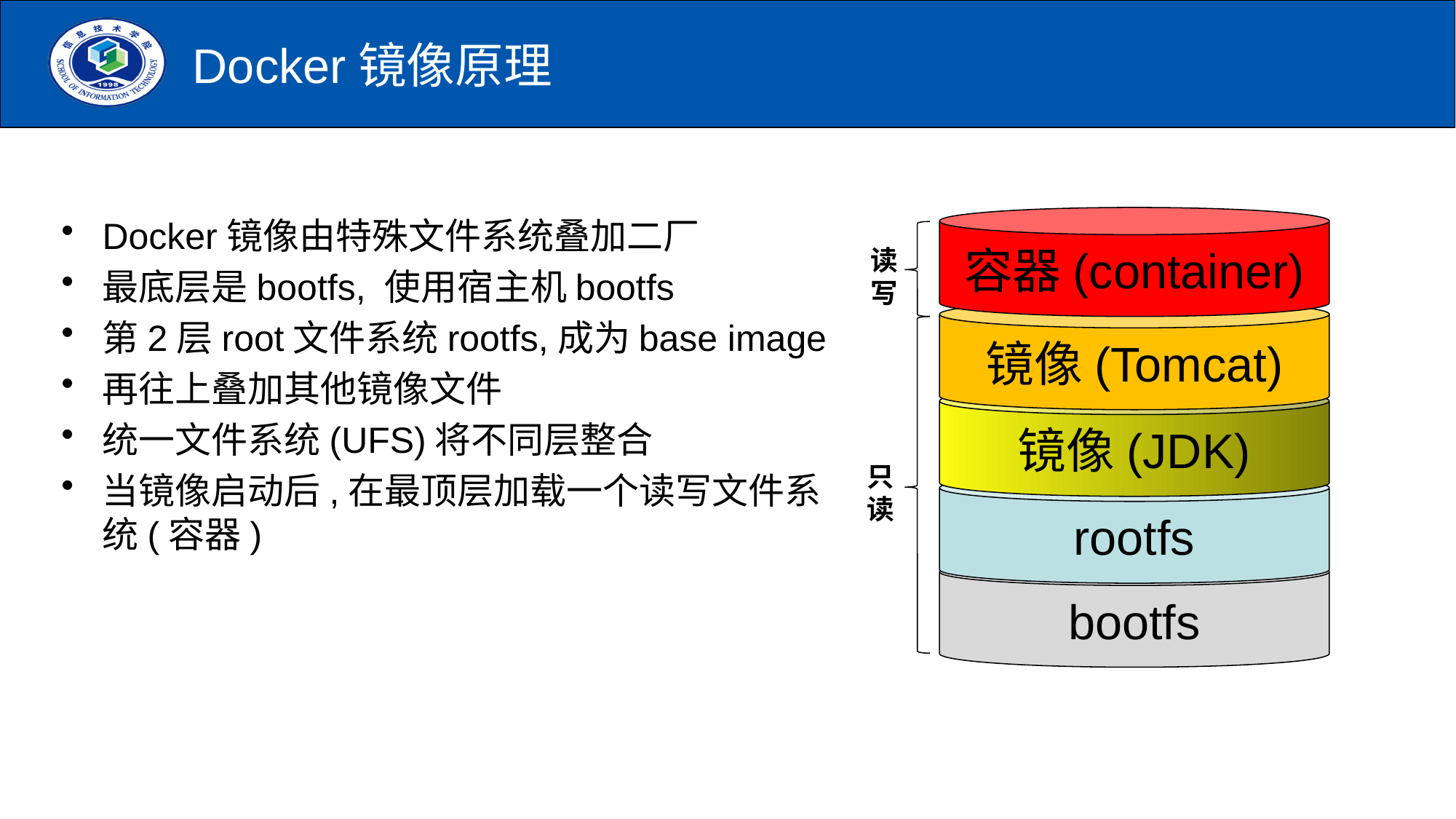

# Docker镜像原理
Docker镜像由特殊文件系统叠加二厂
最底层是bootfs, 使用宿主机bootfs
第2层root文件系统rootfs,成为base image
再往上叠加其他镜像文件
统一文件系统(UFS)将不同层整合
当镜像启动后,在最顶层加载一个读写文件系统(容器)

容器(container)

读写
镜像(Tomcat)

镜像(JDK)
只读
rootfs
bootfs